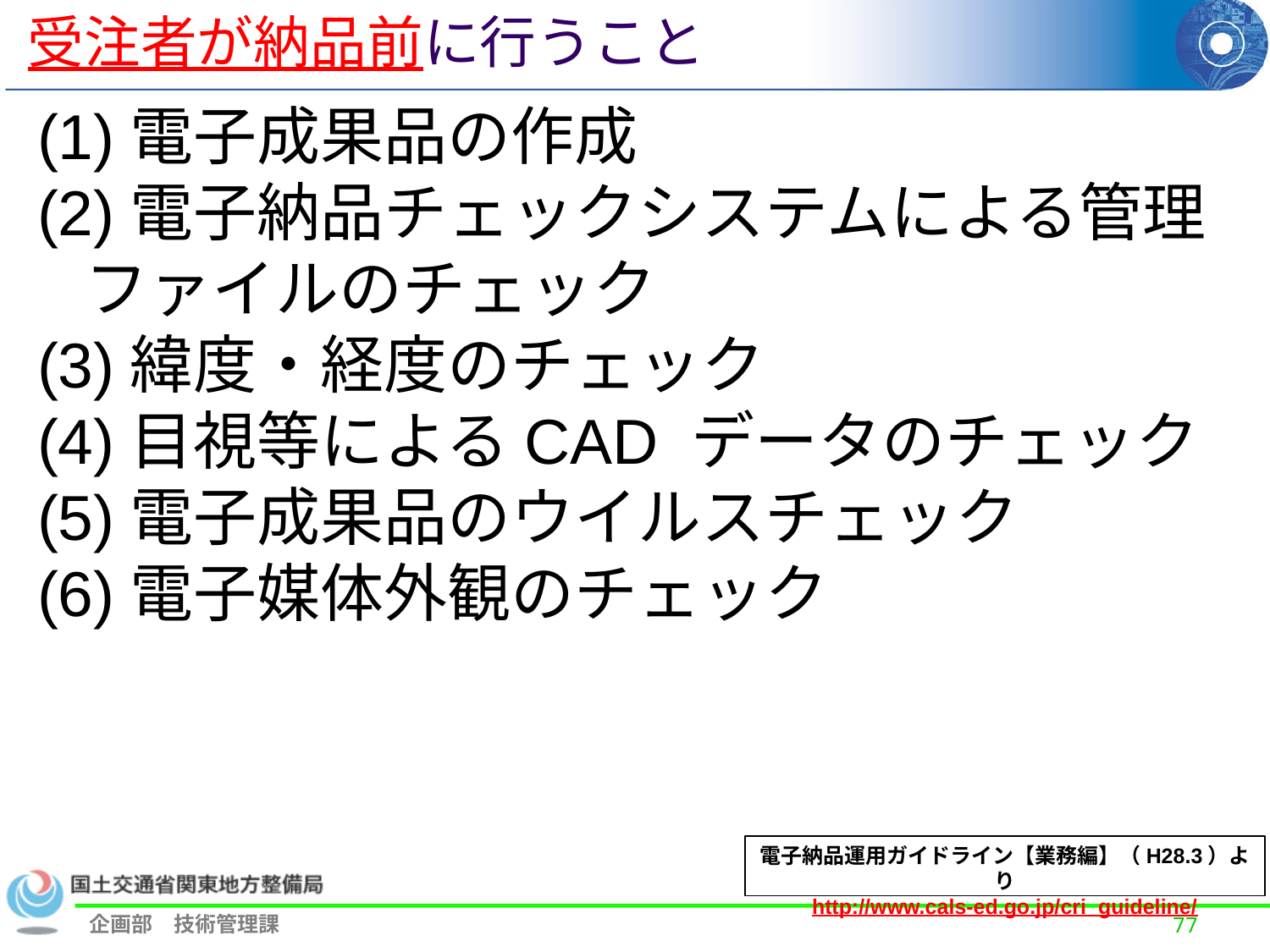

受注者が納品前に行うこと
(1)電子成果品の作成
(2)電子納品チェックシステムによる管理ファイルのチェック
(3)緯度・経度のチェック
(4)目視等によるCAD データのチェック
(5)電子成果品のウイルスチェック
(6)電子媒体外観のチェック
電子納品運用ガイドライン【業務編】（H28.3）より
http://www.cals-ed.go.jp/cri_guideline/